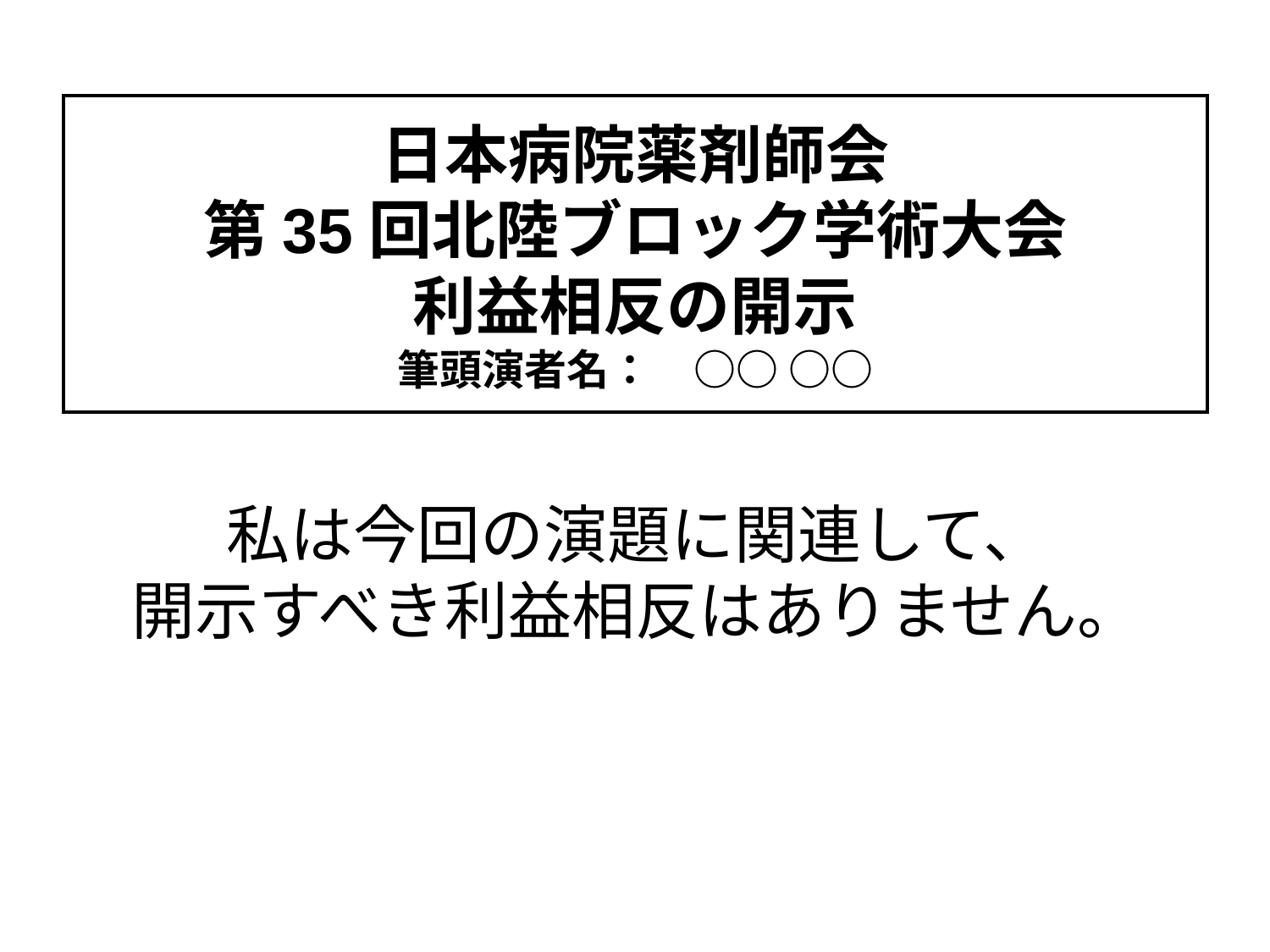

日本病院薬剤師会
第35回北陸ブロック学術大会
利益相反の開示
筆頭演者名：　○○ ○○
私は今回の演題に関連して、
開示すべき利益相反はありません。